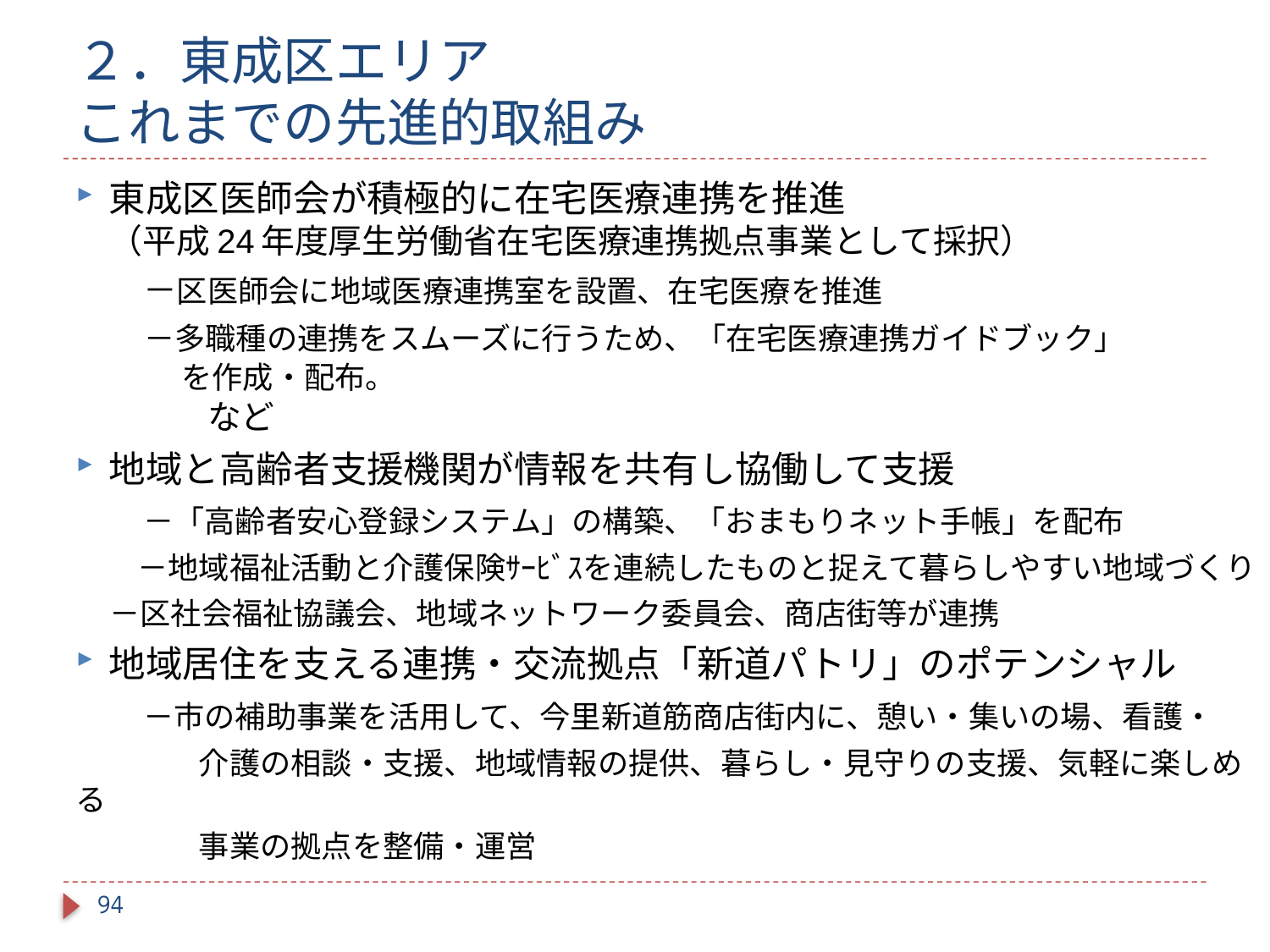

# ２．東成区エリア これまでの先進的取組み
東成区医師会が積極的に在宅医療連携を推進
（平成24年度厚生労働省在宅医療連携拠点事業として採択）
　　－区医師会に地域医療連携室を設置、在宅医療を推進
　　 －多職種の連携をスムーズに行うため、「在宅医療連携ガイドブック」
　　　  を作成・配布。　　　　　　　　　　　　　　　　　　　　　　　　　　　　    など
地域と高齢者支援機関が情報を共有し協働して支援
　　－「高齢者安心登録システム」の構築、「おまもりネット手帳」を配布
　　－地域福祉活動と介護保険ｻｰﾋﾞｽを連続したものと捉えて暮らしやすい地域づくり
    －区社会福祉協議会、地域ネットワーク委員会、商店街等が連携
地域居住を支える連携・交流拠点「新道パトリ」のポテンシャル
　　－市の補助事業を活用して、今里新道筋商店街内に、憩い・集いの場、看護・
　　　　介護の相談・支援、地域情報の提供、暮らし・見守りの支援、気軽に楽しめる
　　　　事業の拠点を整備・運営

94